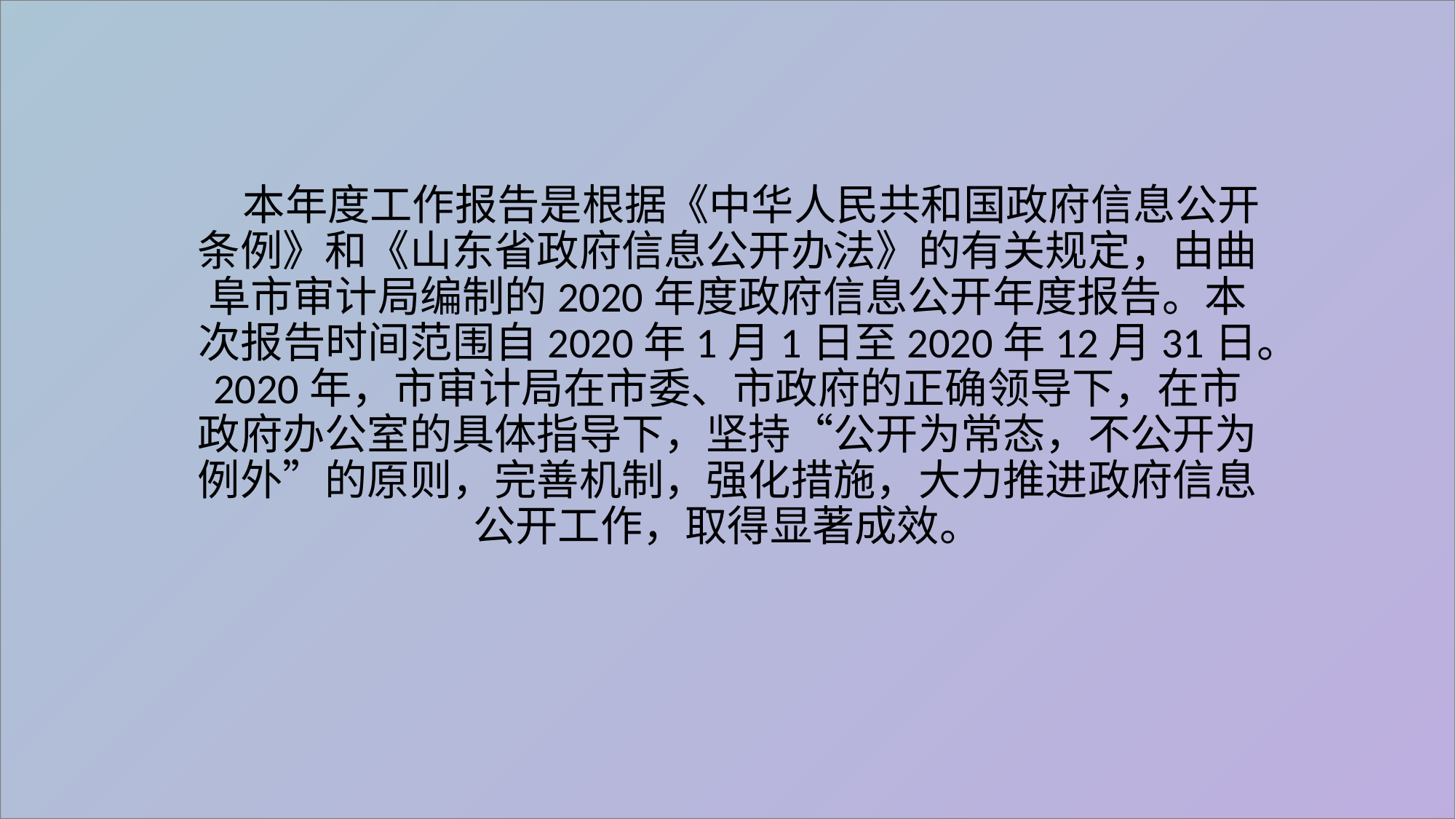

# 本年度工作报告是根据《中华人民共和国政府信息公开条例》和《山东省政府信息公开办法》的有关规定，由曲阜市审计局编制的2020年度政府信息公开年度报告。本次报告时间范围自2020年1月1日至2020年12月31日。2020年，市审计局在市委、市政府的正确领导下，在市政府办公室的具体指导下，坚持“公开为常态，不公开为例外”的原则，完善机制，强化措施，大力推进政府信息公开工作，取得显著成效。